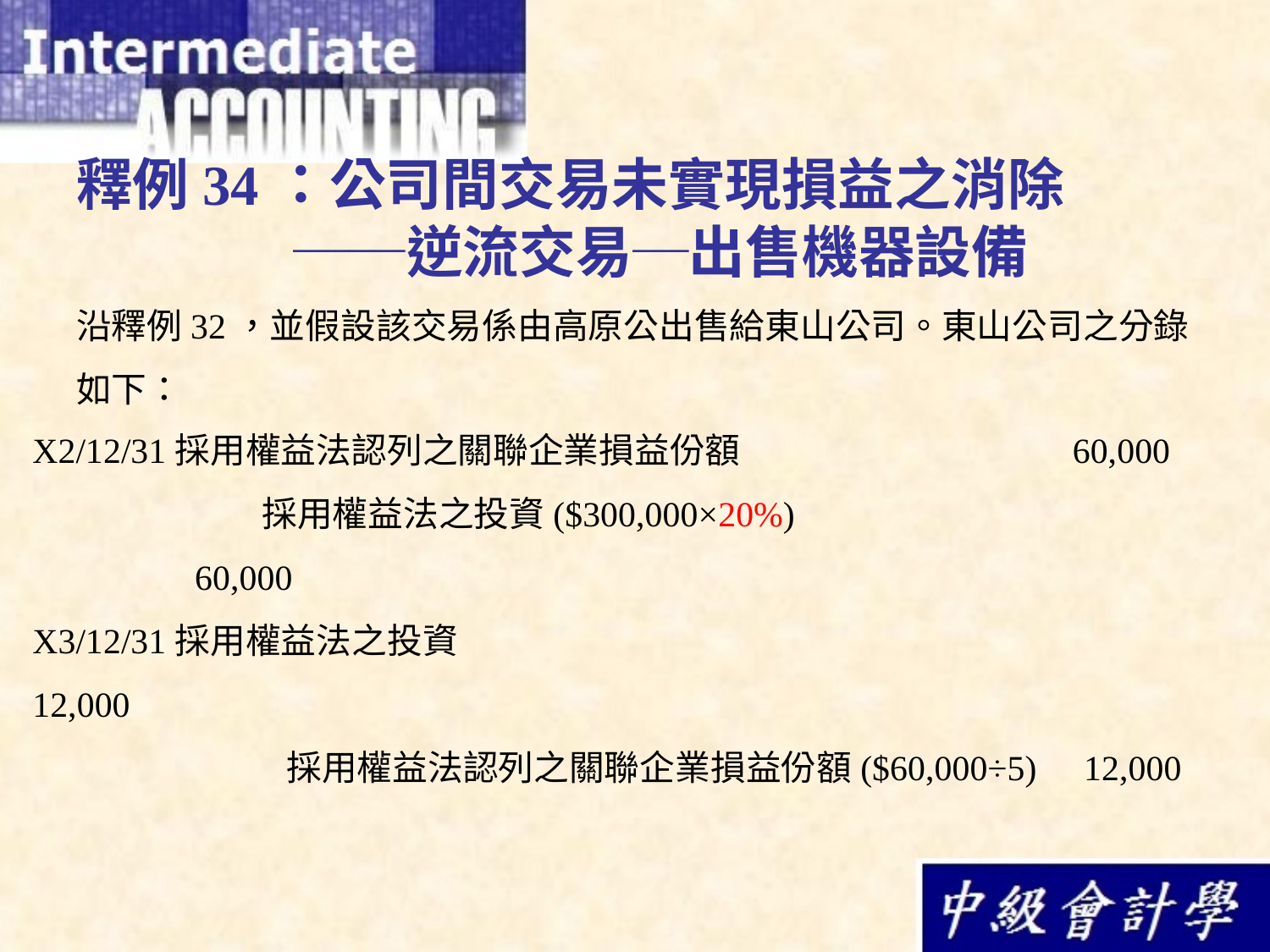

# 釋例34：公司間交易未實現損益之消除 ──逆流交易─出售機器設備
沿釋例32，並假設該交易係由高原公出售給東山公司。東山公司之分錄如下：
X2/12/31採用權益法認列之關聯企業損益份額			  60,000
	            採用權益法之投資($300,000×20%)				    60,000
X3/12/31採用權益法之投資						  12,000
		採用權益法認列之關聯企業損益份額($60,000÷5)	    12,000